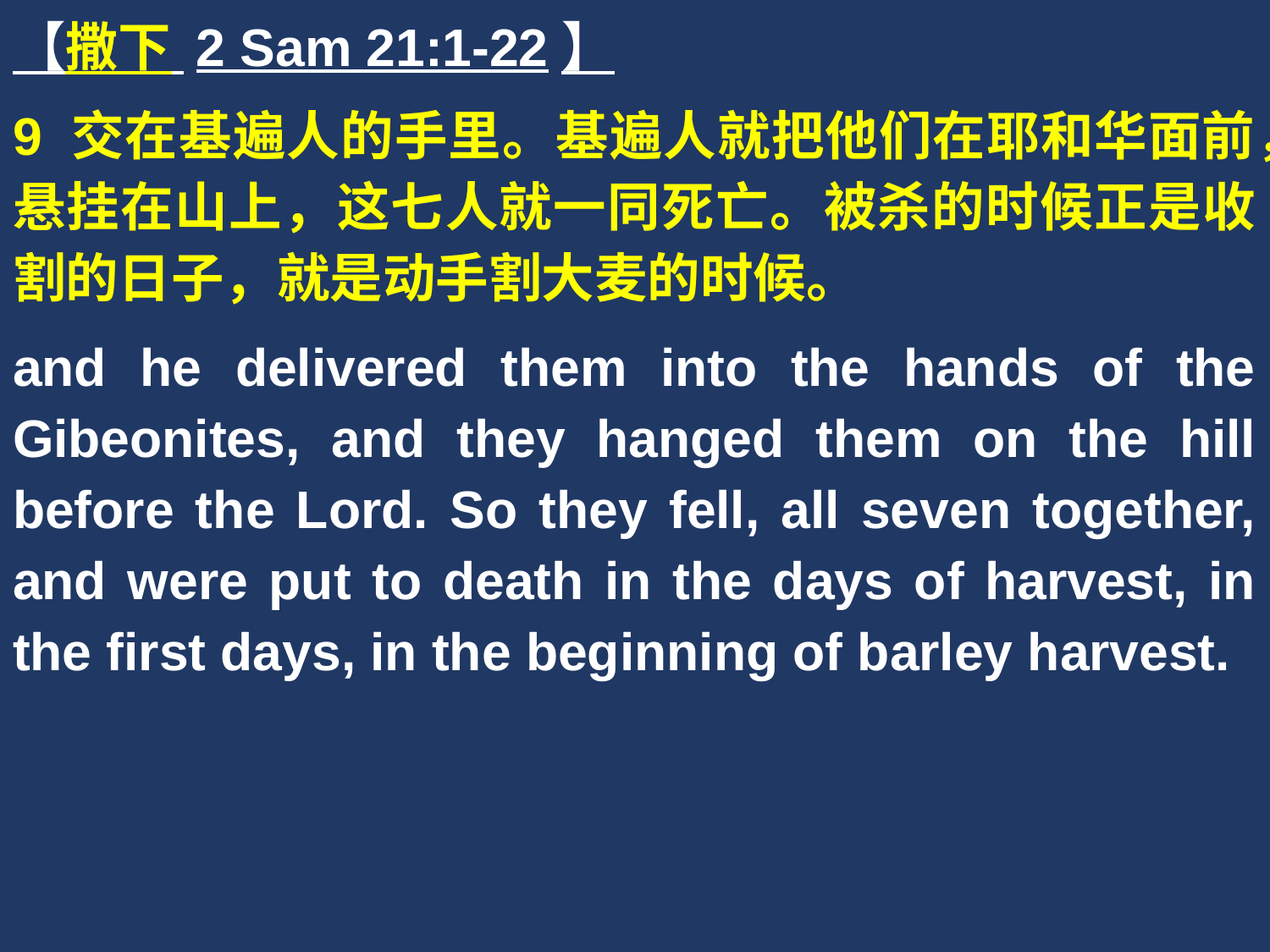

【撒下 2 Sam 21:1-22】
9 交在基遍人的手里。基遍人就把他们在耶和华面前，悬挂在山上，这七人就一同死亡。被杀的时候正是收割的日子，就是动手割大麦的时候。
and he delivered them into the hands of the Gibeonites, and they hanged them on the hill before the Lord. So they fell, all seven together, and were put to death in the days of harvest, in the first days, in the beginning of barley harvest.